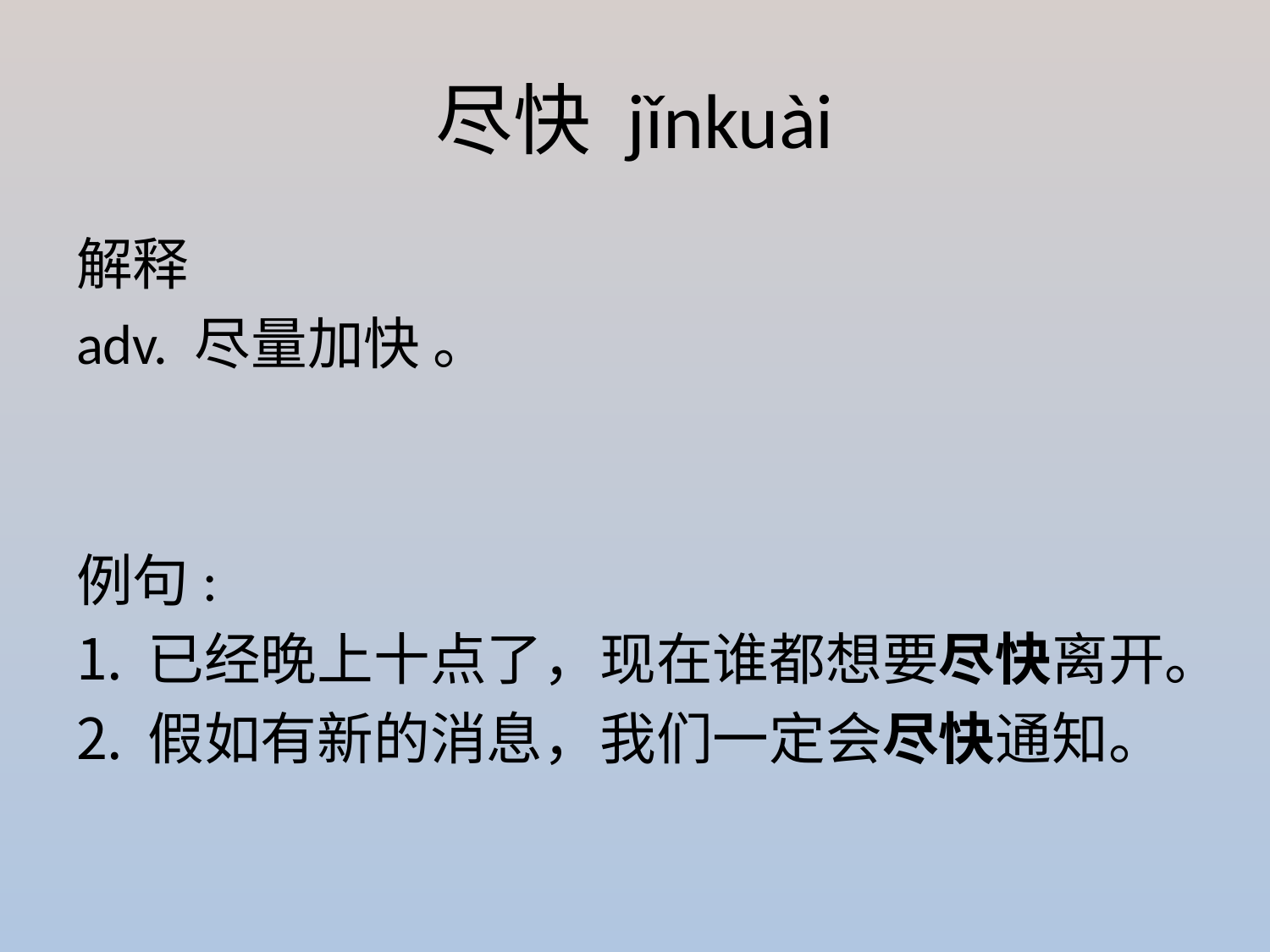

# 尽快 jǐnkuài
解释
adv. 尽量加快 。

例句:
已经晚上十点了，现在谁都想要尽快离开。
假如有新的消息，我们一定会尽快通知。